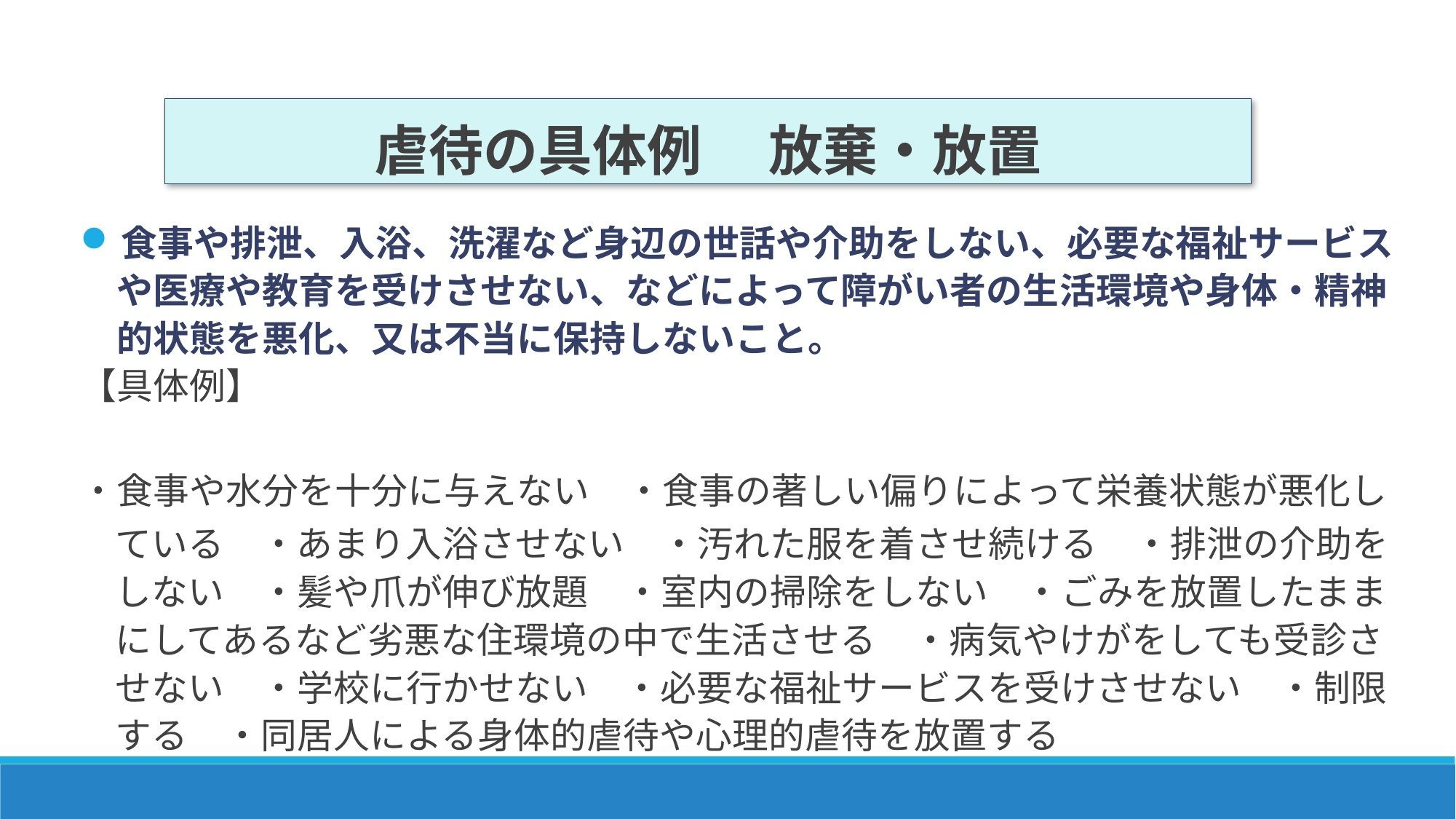

虐待の具体例 　放棄・放置

食事や排泄、入浴、洗濯など身辺の世話や介助をしない、必要な福祉サービス
　や医療や教育を受けさせない、などによって障がい者の生活環境や身体・精神
　的状態を悪化、又は不当に保持しないこと。
【具体例】
・食事や水分を十分に与えない　・食事の著しい偏りによって栄養状態が悪化し
ている　・あまり入浴させない　・汚れた服を着させ続ける　・排泄の介助をしない　・髪や爪が伸び放題　・室内の掃除をしない　・ごみを放置したままにしてあるなど劣悪な住環境の中で生活させる　・病気やけがをしても受診させない　・学校に行かせない　・必要な福祉サービスを受けさせない　・制限する　・同居人による身体的虐待や心理的虐待を放置する